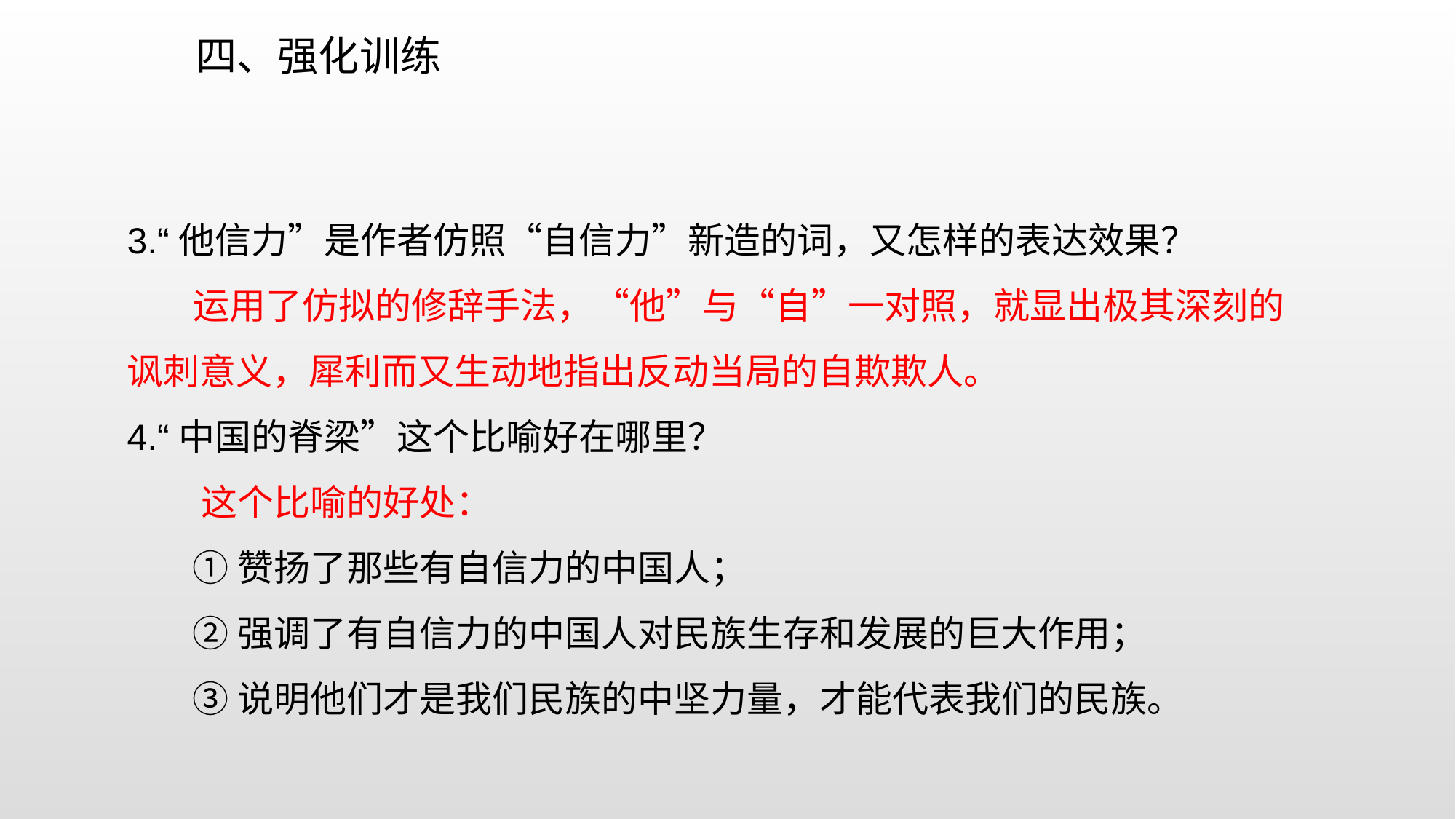

四、强化训练

3.“他信力”是作者仿照“自信力”新造的词，又怎样的表达效果？
       运用了仿拟的修辞手法，“他”与“自”一对照，就显出极其深刻的讽刺意义，犀利而又生动地指出反动当局的自欺欺人。
4.“中国的脊梁”这个比喻好在哪里？
        这个比喻的好处：
        ①赞扬了那些有自信力的中国人；
        ②强调了有自信力的中国人对民族生存和发展的巨大作用；
        ③说明他们才是我们民族的中坚力量，才能代表我们的民族。